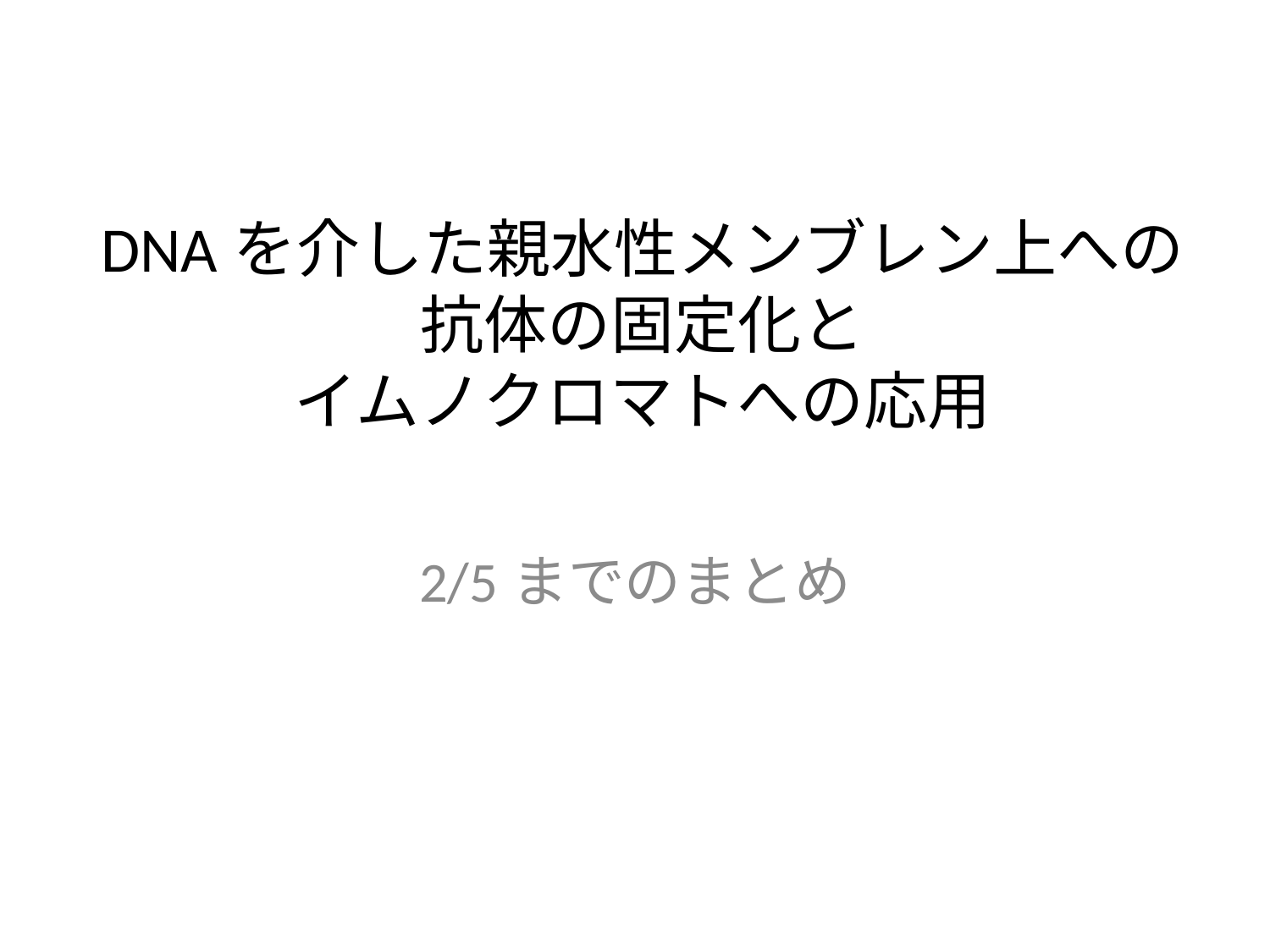

# DNAを介した親水性メンブレン上への 抗体の固定化と イムノクロマトへの応用
2/5までのまとめ